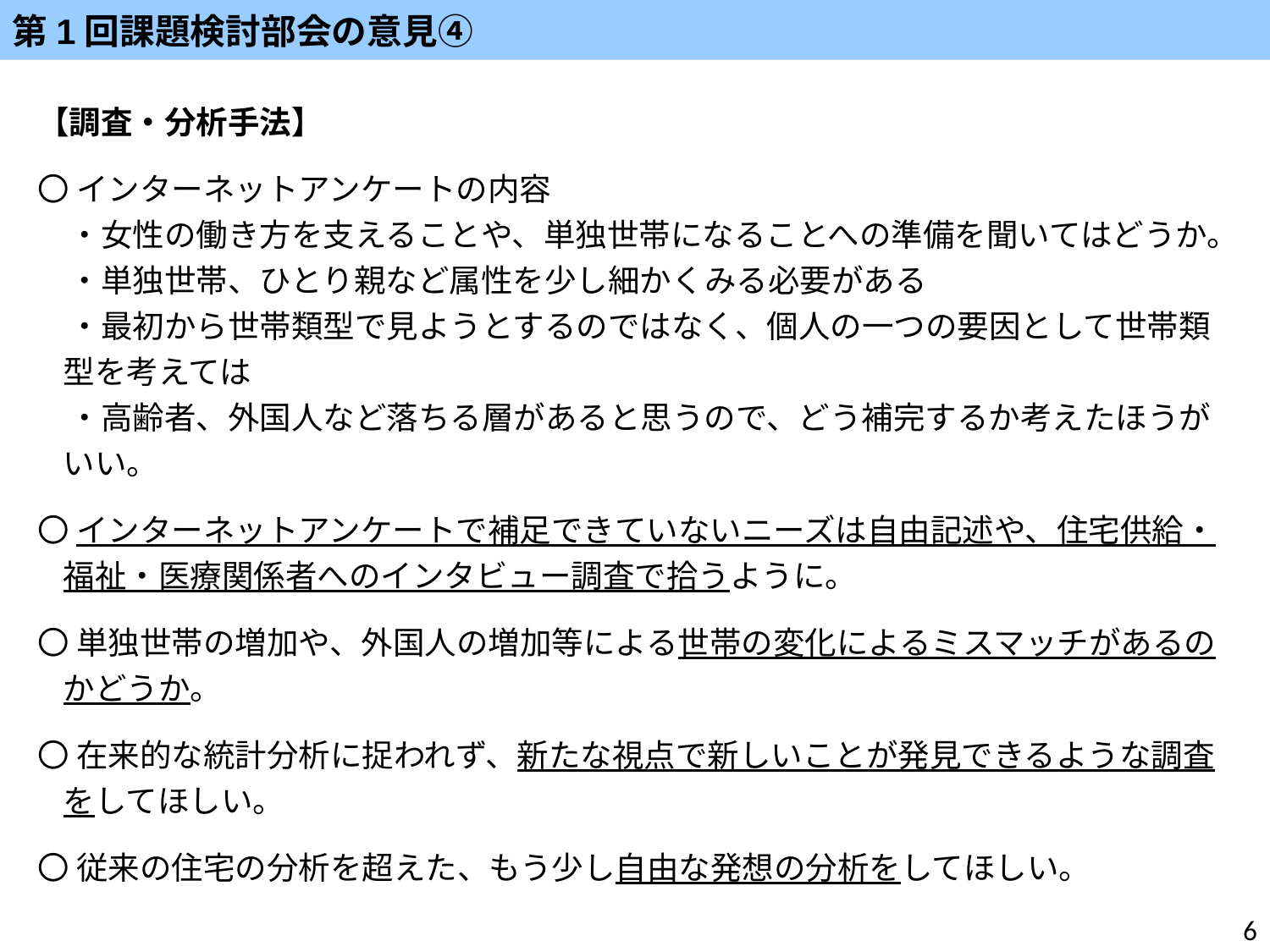

第1回課題検討部会の意見④
【調査・分析手法】
〇 インターネットアンケートの内容
　・女性の働き方を支えることや、単独世帯になることへの準備を聞いてはどうか。
　・単独世帯、ひとり親など属性を少し細かくみる必要がある
　・最初から世帯類型で見ようとするのではなく、個人の一つの要因として世帯類型を考えては
　・高齢者、外国人など落ちる層があると思うので、どう補完するか考えたほうがいい。
〇 インターネットアンケートで補足できていないニーズは自由記述や、住宅供給・福祉・医療関係者へのインタビュー調査で拾うように。
〇 単独世帯の増加や、外国人の増加等による世帯の変化によるミスマッチがあるのかどうか。
〇 在来的な統計分析に捉われず、新たな視点で新しいことが発見できるような調査をしてほしい。
〇 従来の住宅の分析を超えた、もう少し自由な発想の分析をしてほしい。
6